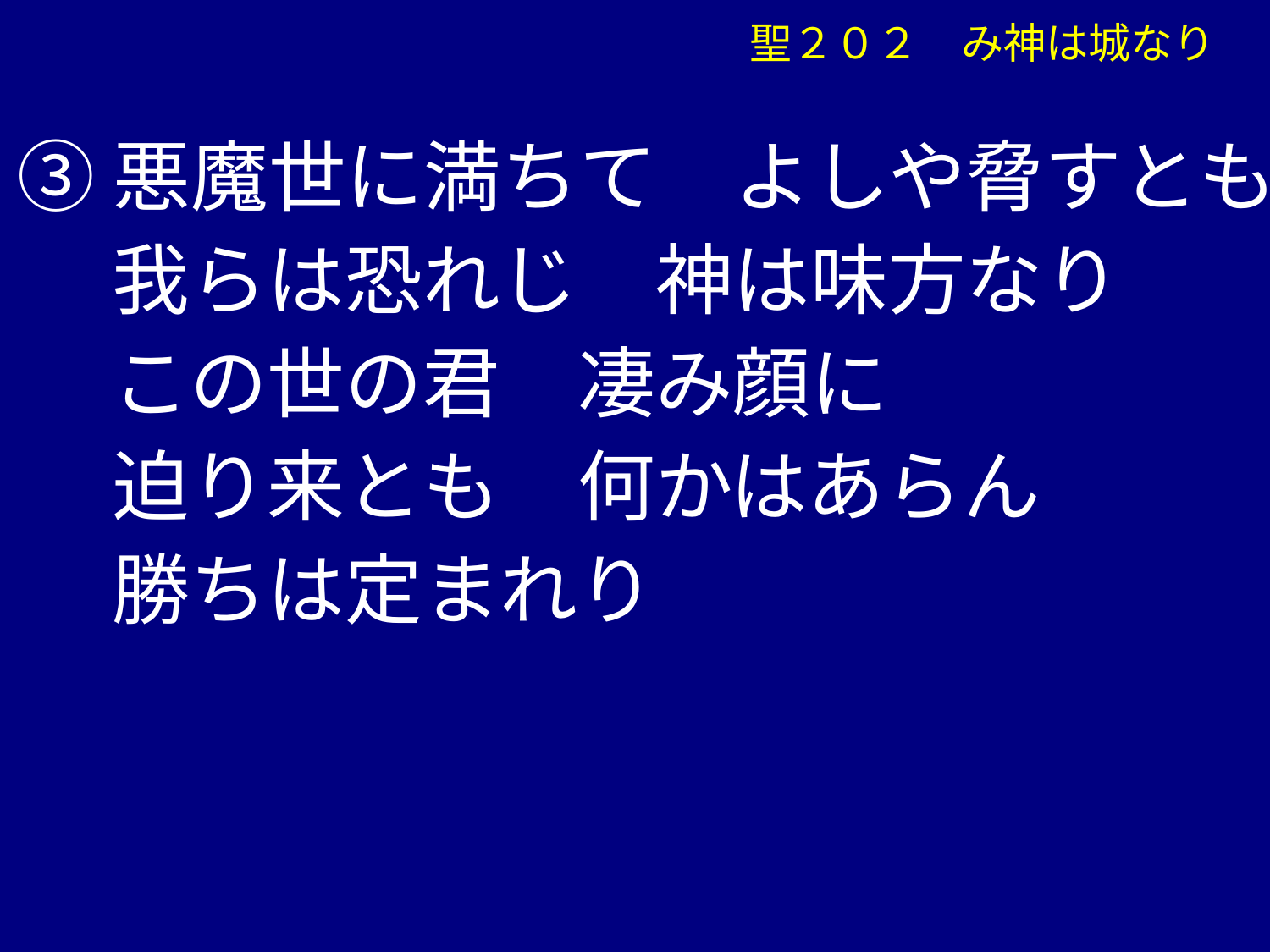

聖２０２　み神は城なり
③悪魔世に満ちて　よしや脅すとも
　 我らは恐れじ　神は味方なり
　 この世の君　凄み顔に
　 迫り来とも　何かはあらん
　 勝ちは定まれり